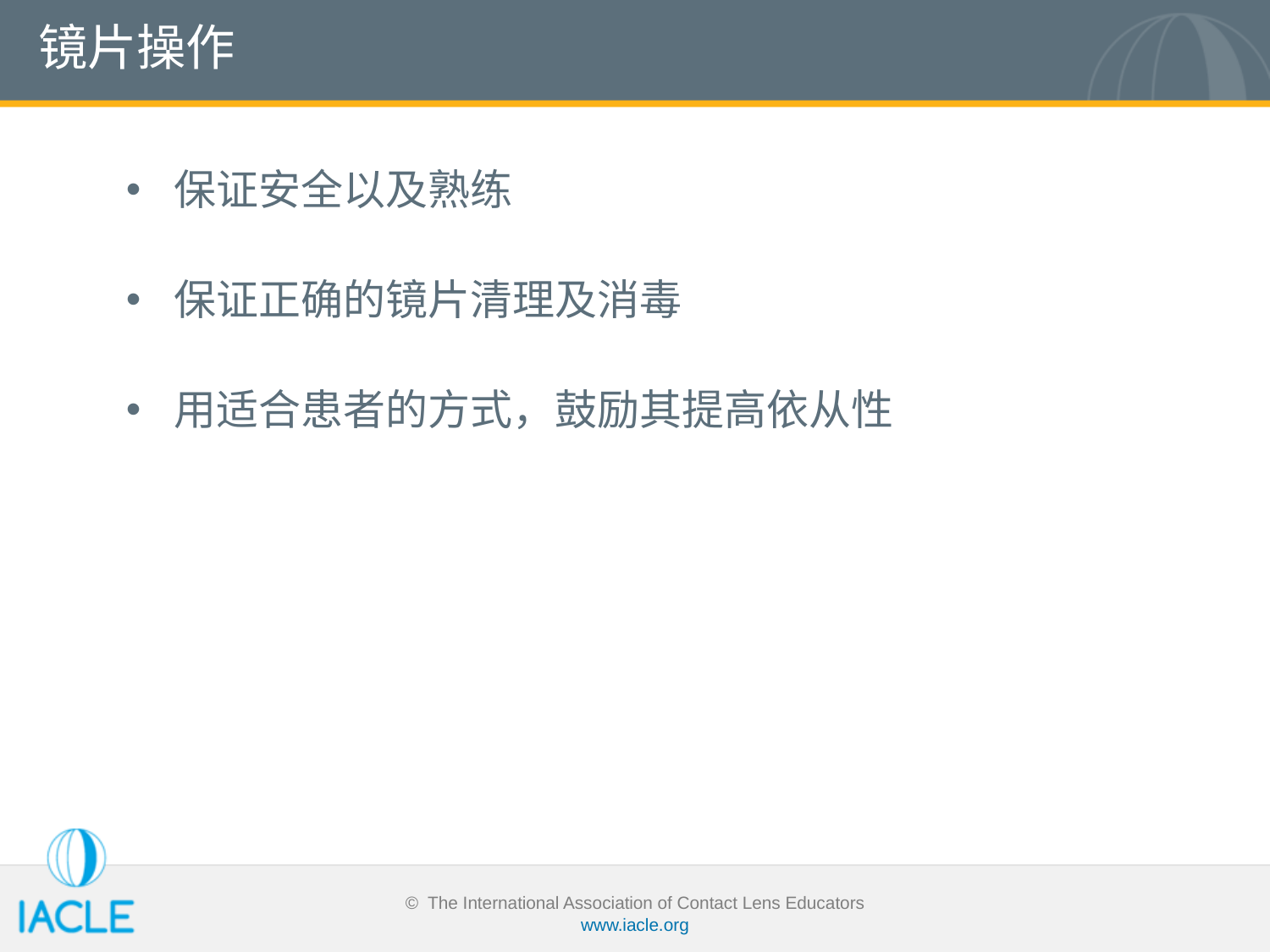

# 镜片操作
保证安全以及熟练
保证正确的镜片清理及消毒
用适合患者的方式，鼓励其提高依从性